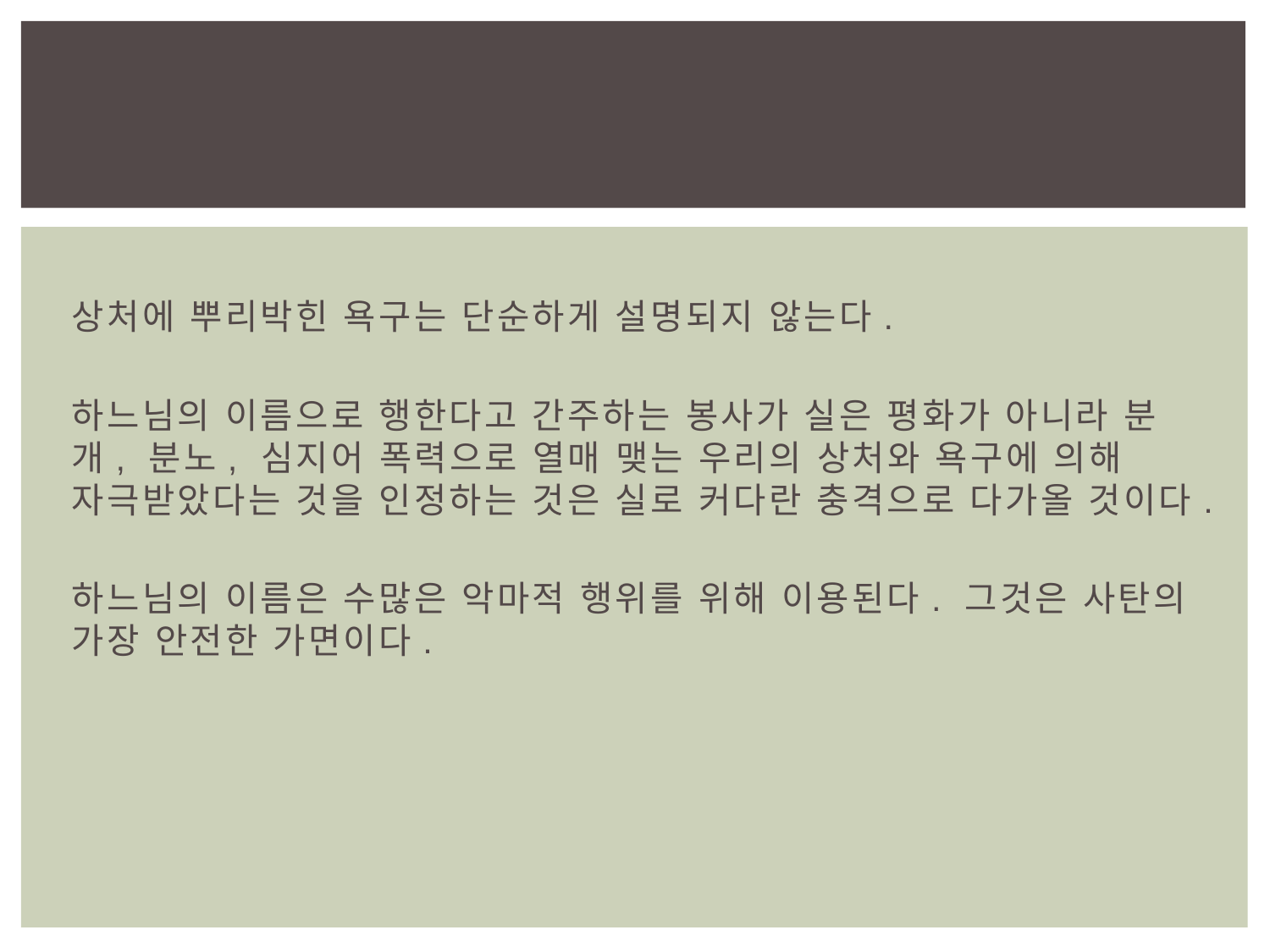

#

상처에 뿌리박힌 욕구는 단순하게 설명되지 않는다.

하느님의 이름으로 행한다고 간주하는 봉사가 실은 평화가 아니라 분개, 분노, 심지어 폭력으로 열매 맺는 우리의 상처와 욕구에 의해 자극받았다는 것을 인정하는 것은 실로 커다란 충격으로 다가올 것이다.

하느님의 이름은 수많은 악마적 행위를 위해 이용된다. 그것은 사탄의 가장 안전한 가면이다.